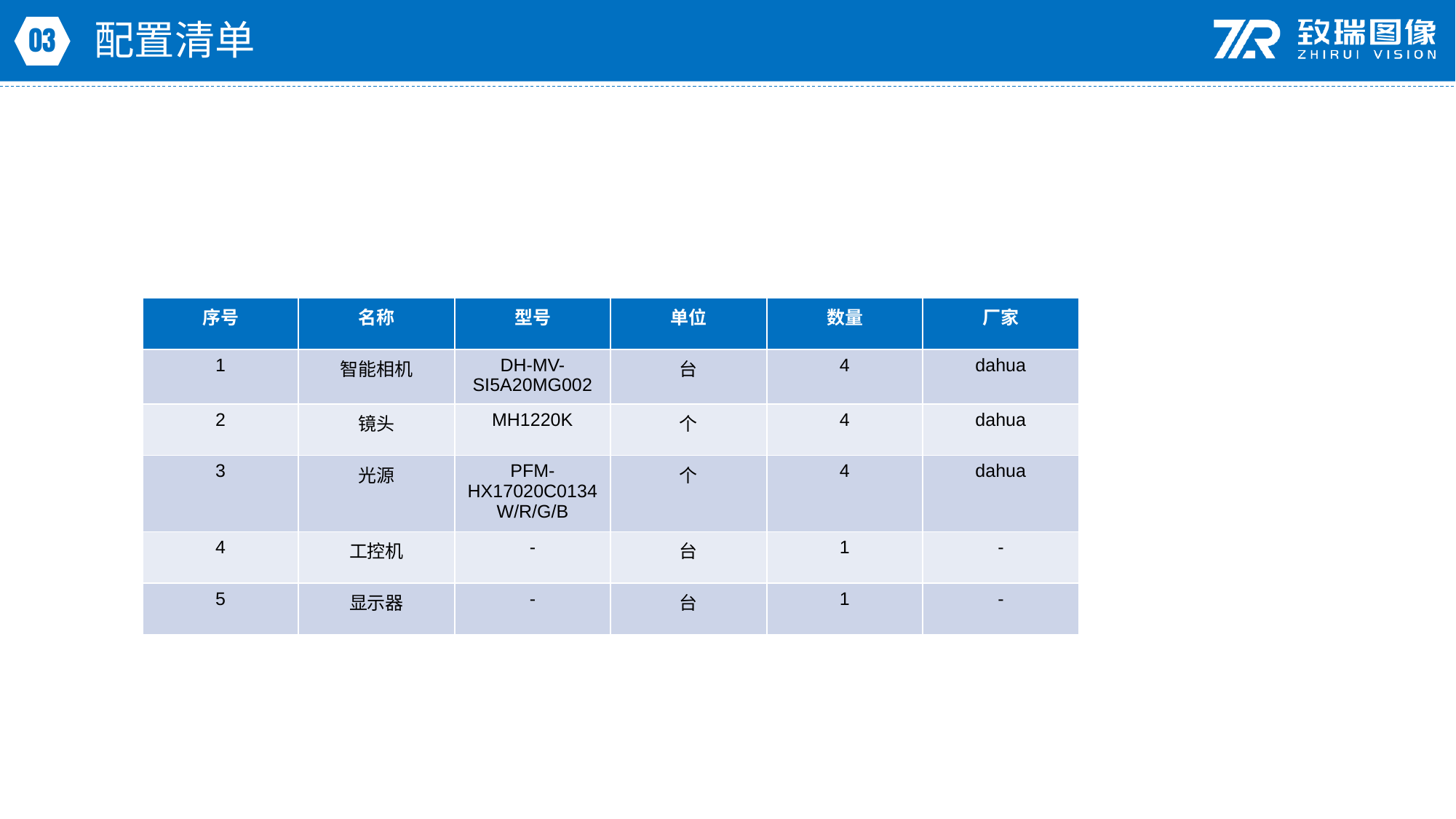

配置清单
03
| 序号 | 名称 | 型号 | 单位 | 数量 | 厂家 |
| --- | --- | --- | --- | --- | --- |
| 1 | 智能相机 | DH-MV-SI5A20MG002 | 台 | 4 | dahua |
| 2 | 镜头 | MH1220K | 个 | 4 | dahua |
| 3 | 光源 | PFM-HX17020C0134W/R/G/B | 个 | 4 | dahua |
| 4 | 工控机 | - | 台 | 1 | - |
| 5 | 显示器 | - | 台 | 1 | - |